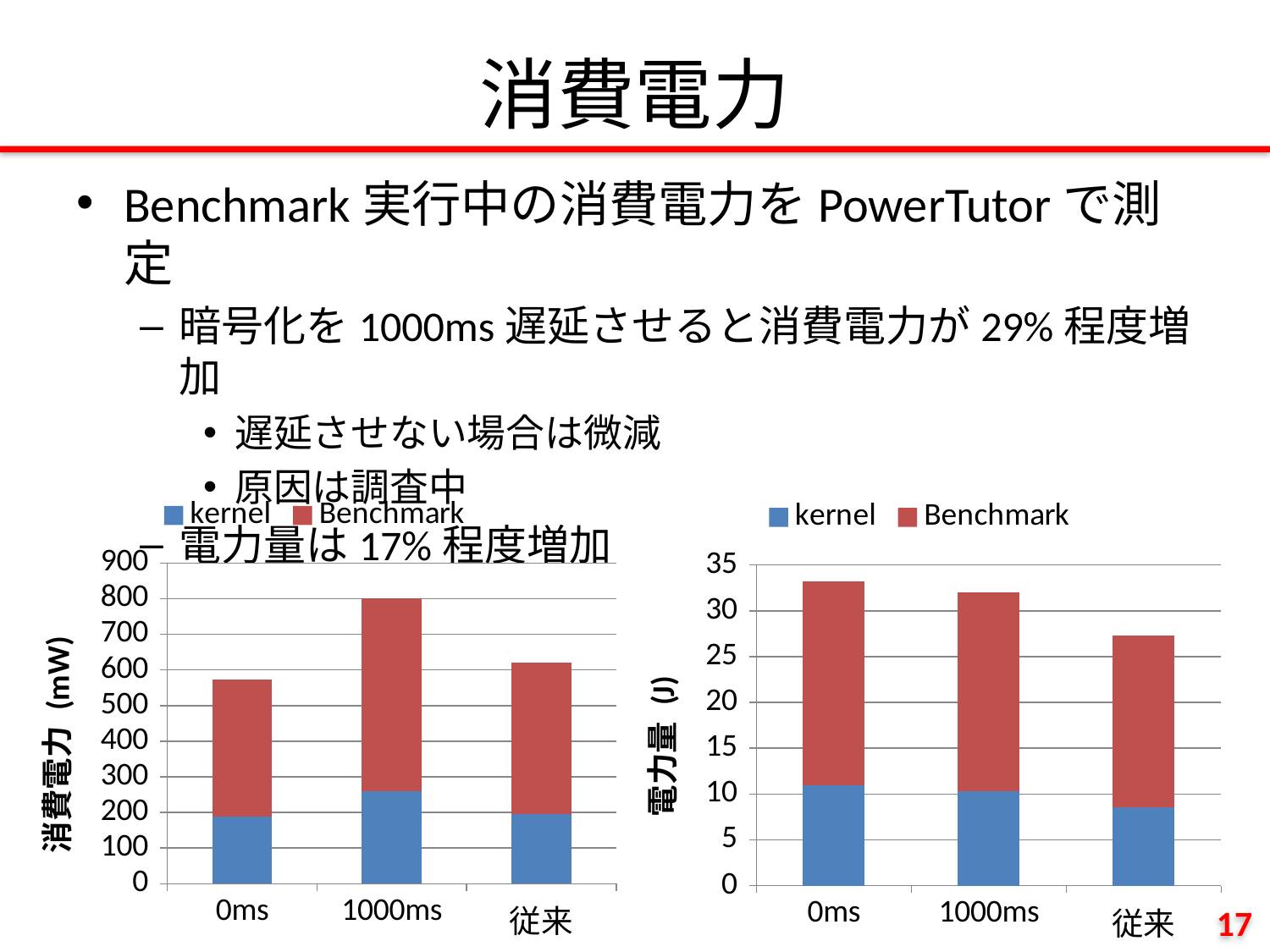

# 消費電力
Benchmark実行中の消費電力をPowerTutorで測定
暗号化を1000ms遅延させると消費電力が29%程度増加
遅延させない場合は微減
原因は調査中
電力量は17%程度増加

### Chart

| Category | kernel | Benchmark |
|---|---|---|
| 0ms | 188.2413793103448 | 385.0689655172414 |
| 1000ms | 258.475 | 541.975 |
| 従来 | 194.5681818181818 | 425.8409090909091 |

### Chart

| Category | kernel | Benchmark |
|---|---|---|
| 0ms | 10.918 | 22.334 |
| 1000ms | 10.339 | 21.67899999999999 |
| 従来 | 8.561000000000003 | 18.73699999999999 |